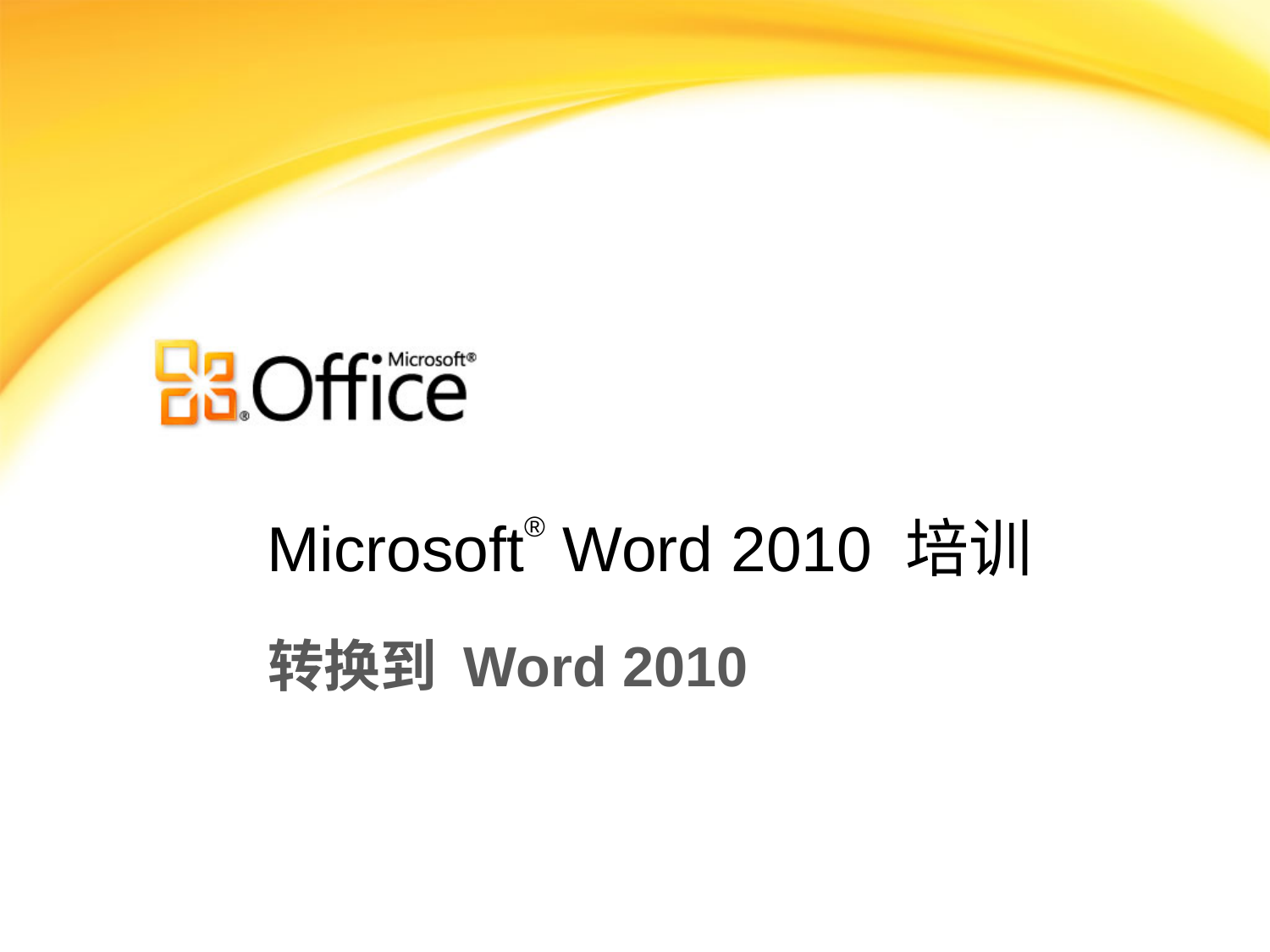

# Microsoft® Word 2010 培训
转换到 Word 2010